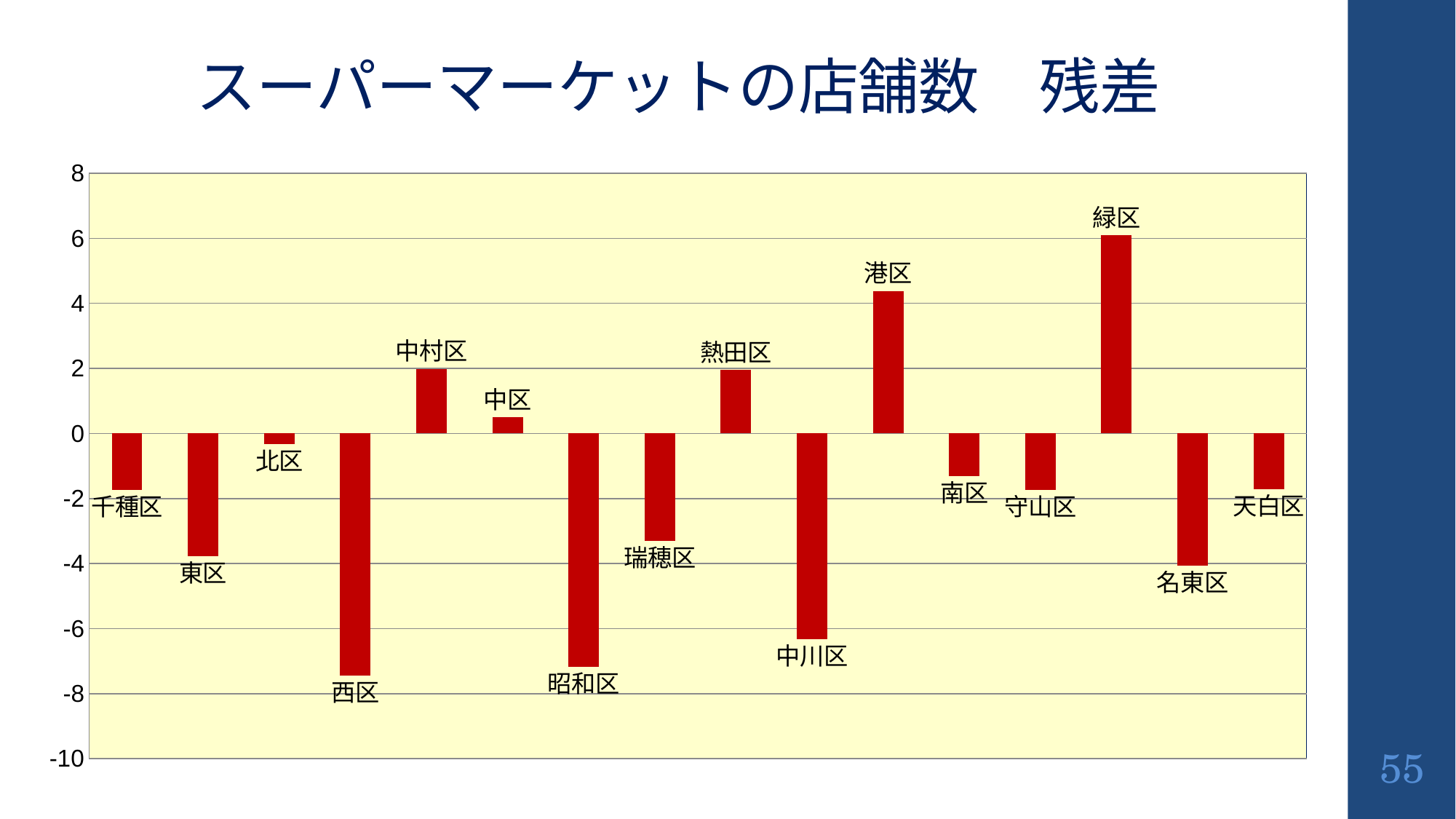

### Chart: スーパーマーケットの店舗数　残差

| Category | スーパー数　残差 |
|---|---|
| 千種区 | -1.7352360000000004 |
| 東区 | -3.767658000000001 |
| 北区 | -0.3168199999999999 |
| 西区 | -7.436568000000001 |
| 中村区 | 1.9787600000000012 |
| 中区 | 0.49509199999999787 |
| 昭和区 | -7.171119999999998 |
| 瑞穂区 | -3.310800000000002 |
| 熱田区 | 1.9455099999999987 |
| 中川区 | -6.324808000000001 |
| 港区 | 4.3826019999999986 |
| 南区 | -1.315923999999999 |
| 守山区 | -1.7267900000000012 |
| 緑区 | 6.086818000000001 |
| 名東区 | -4.063441999999998 |
| 天白区 | -1.7188599999999994 |
55